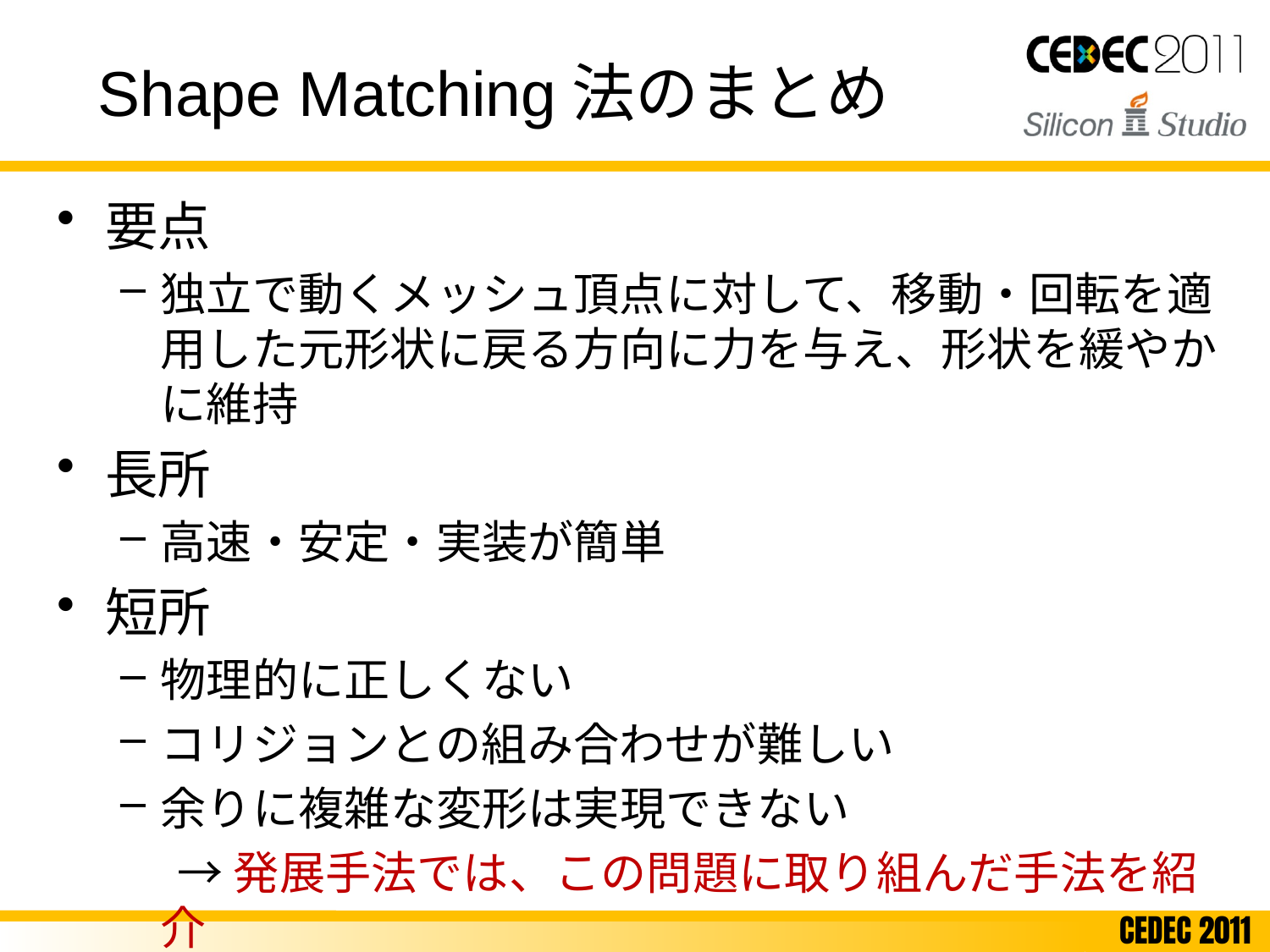

# Shape Matching法のまとめ
要点
独立で動くメッシュ頂点に対して、移動・回転を適用した元形状に戻る方向に力を与え、形状を緩やかに維持
長所
高速・安定・実装が簡単
短所
物理的に正しくない
コリジョンとの組み合わせが難しい
余りに複雑な変形は実現できない
　 → 発展手法では、この問題に取り組んだ手法を紹介